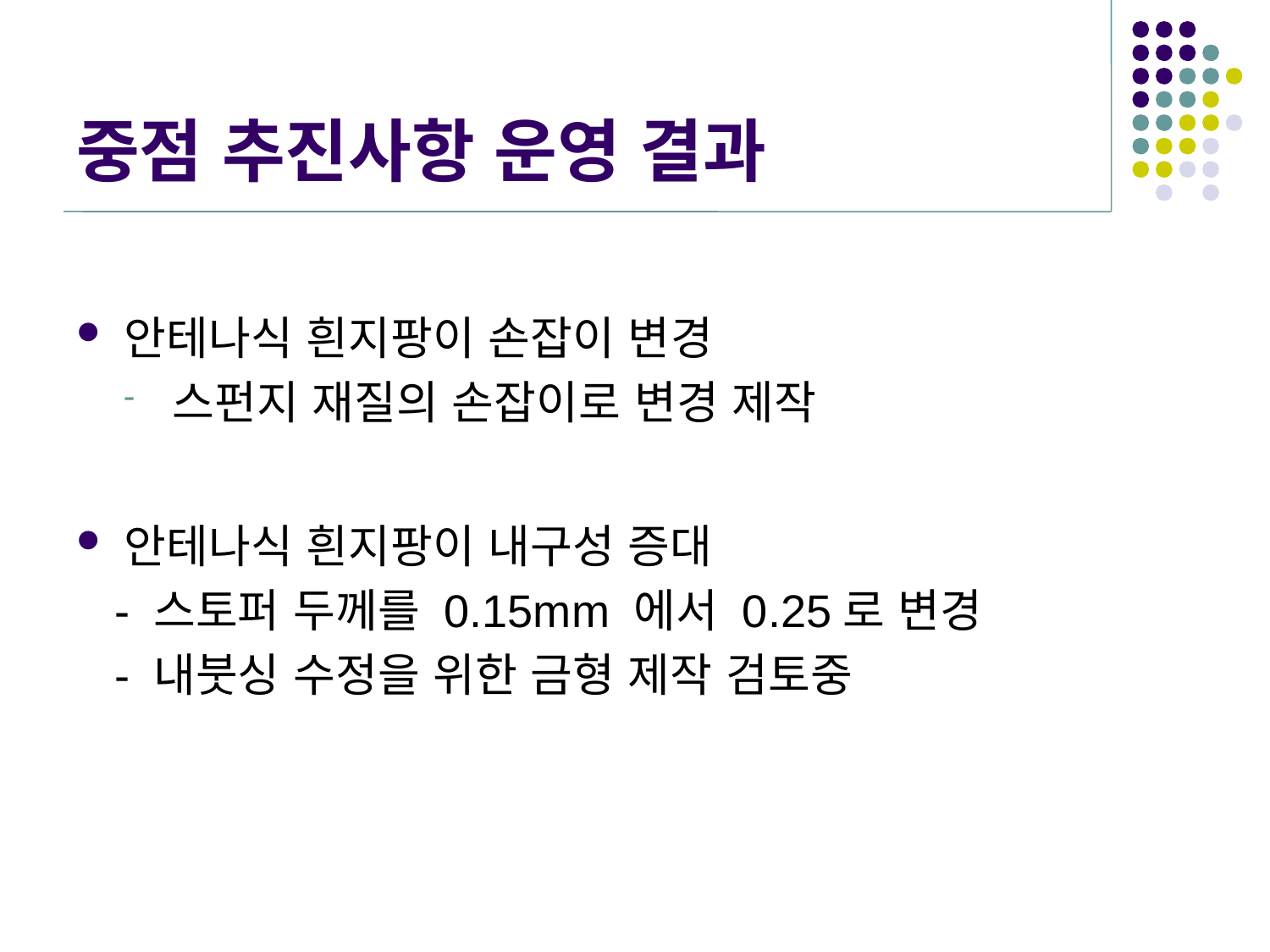

# 중점 추진사항 운영 결과

안테나식 흰지팡이 손잡이 변경
스펀지 재질의 손잡이로 변경 제작

안테나식 흰지팡이 내구성 증대
   - 스토퍼 두께를 0.15mm 에서 0.25로 변경
   - 내붓싱 수정을 위한 금형 제작 검토중